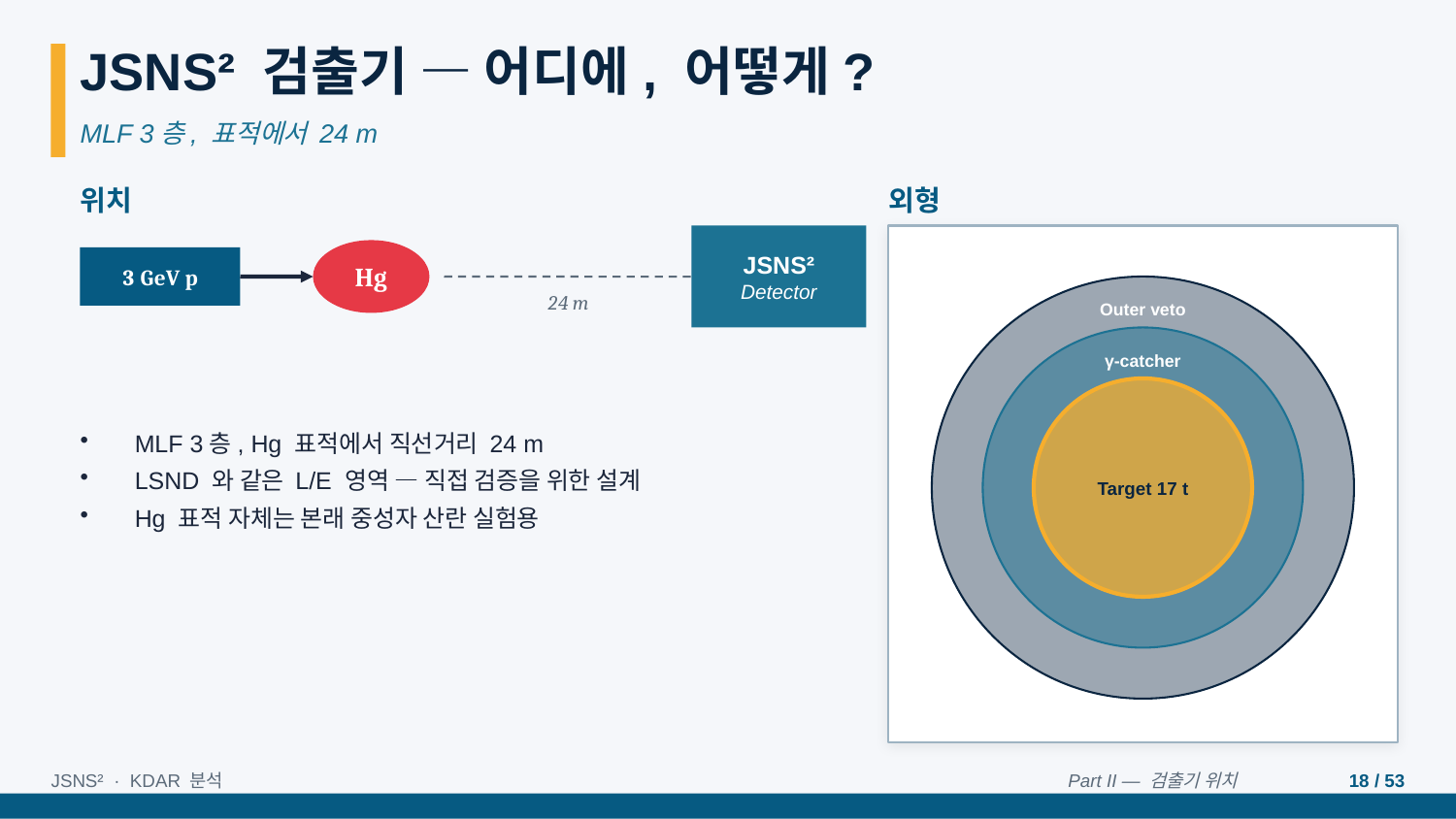

JSNS² 검출기 — 어디에, 어떻게?

MLF 3층, 표적에서 24 m
위치
외형

JSNS²
Detector

Hg

3 GeV p

24 m
Outer veto

γ-catcher
MLF 3층, Hg 표적에서 직선거리 24 m
LSND 와 같은 L/E 영역 — 직접 검증을 위한 설계
Hg 표적 자체는 본래 중성자 산란 실험용

Target 17 t
JSNS²  ·  KDAR 분석
Part II — 검출기 위치
18 / 53